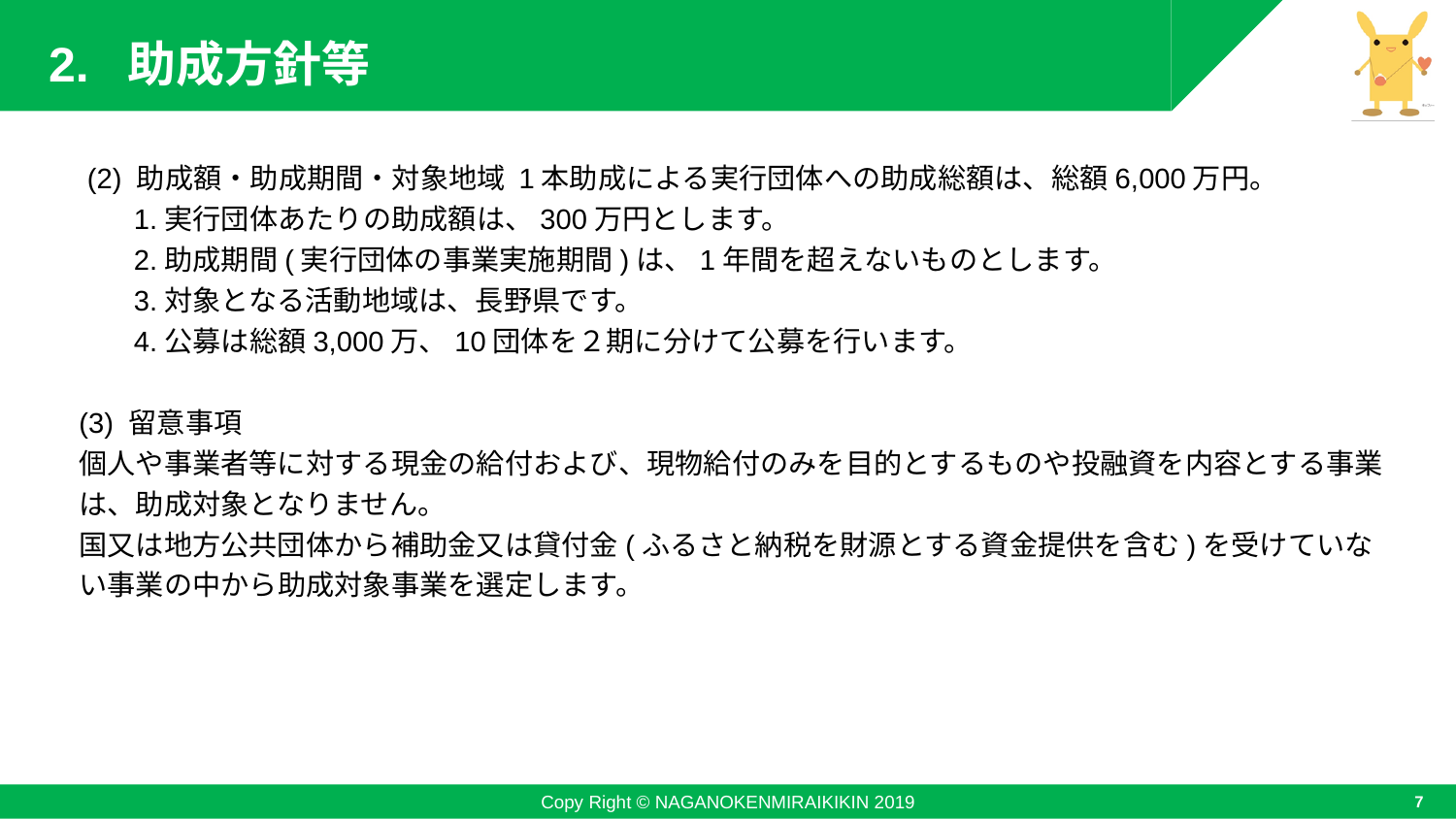

# 2.  助成方針等
 (2) 助成額・助成期間・対象地域 1本助成による実行団体への助成総額は、総額6,000万円。
1.実行団体あたりの助成額は、300万円とします。
2.助成期間(実行団体の事業実施期間)は、1年間を超えないものとします。
3.対象となる活動地域は、長野県です。
4.公募は総額3,000万、10団体を２期に分けて公募を行います。

(3) 留意事項
個人や事業者等に対する現金の給付および、現物給付のみを目的とするものや投融資を内容とする事業は、助成対象となりません。
国又は地方公共団体から補助金又は貸付金(ふるさと納税を財源とする資金提供を含む)を受けていない事業の中から助成対象事業を選定します。
Copy Right © NAGANOKENMIRAIKIKIN 2019
7